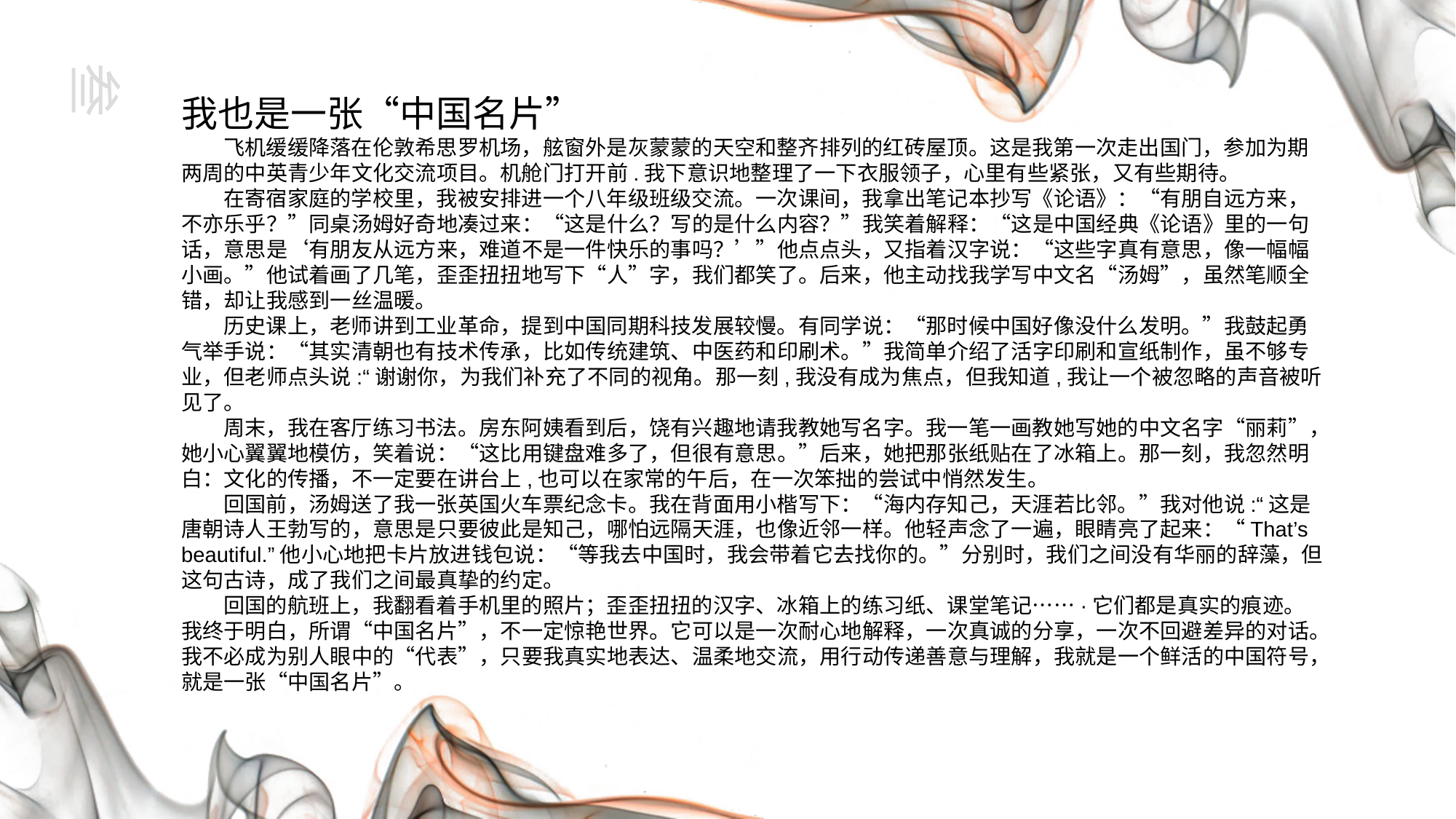

叁
我也是一张“中国名片”
飞机缓缓降落在伦敦希思罗机场，舷窗外是灰蒙蒙的天空和整齐排列的红砖屋顶。这是我第一次走出国门，参加为期两周的中英青少年文化交流项目。机舱门打开前.我下意识地整理了一下衣服领子，心里有些紧张，又有些期待。
在寄宿家庭的学校里，我被安排进一个八年级班级交流。一次课间，我拿出笔记本抄写《论语》：“有朋自远方来，不亦乐乎？”同桌汤姆好奇地凑过来：“这是什么？写的是什么内容？”我笑着解释：“这是中国经典《论语》里的一句话，意思是‘有朋友从远方来，难道不是一件快乐的事吗？’”他点点头，又指着汉字说：“这些字真有意思，像一幅幅小画。”他试着画了几笔，歪歪扭扭地写下“人”字，我们都笑了。后来，他主动找我学写中文名“汤姆”，虽然笔顺全错，却让我感到一丝温暖。
历史课上，老师讲到工业革命，提到中国同期科技发展较慢。有同学说：“那时候中国好像没什么发明。”我鼓起勇气举手说：“其实清朝也有技术传承，比如传统建筑、中医药和印刷术。”我简单介绍了活字印刷和宣纸制作，虽不够专业，但老师点头说:“谢谢你，为我们补充了不同的视角。那一刻,我没有成为焦点，但我知道,我让一个被忽略的声音被听见了。
周末，我在客厅练习书法。房东阿姨看到后，饶有兴趣地请我教她写名字。我一笔一画教她写她的中文名字“丽莉”，她小心翼翼地模仿，笑着说：“这比用键盘难多了，但很有意思。”后来，她把那张纸贴在了冰箱上。那一刻，我忽然明白：文化的传播，不一定要在讲台上,也可以在家常的午后，在一次笨拙的尝试中悄然发生。
回国前，汤姆送了我一张英国火车票纪念卡。我在背面用小楷写下：“海内存知己，天涯若比邻。”我对他说:“这是唐朝诗人王勃写的，意思是只要彼此是知己，哪怕远隔天涯，也像近邻一样。他轻声念了一遍，眼睛亮了起来：“That’s beautiful.”他小心地把卡片放进钱包说：“等我去中国时，我会带着它去找你的。”分别时，我们之间没有华丽的辞藻，但这句古诗，成了我们之间最真挚的约定。
回国的航班上，我翻看着手机里的照片；歪歪扭扭的汉字、冰箱上的练习纸、课堂笔记……·它们都是真实的痕迹。我终于明白，所谓“中国名片”，不一定惊艳世界。它可以是一次耐心地解释，一次真诚的分享，一次不回避差异的对话。我不必成为别人眼中的“代表”，只要我真实地表达、温柔地交流，用行动传递善意与理解，我就是一个鲜活的中国符号，就是一张“中国名片”。
e7d195523061f1c0092ce48a5fc95870a0687ac45bc8b2caB227BFDC40F9DB2B7A559DE97B8BDC6E716585DDCE188C7BF488BAA08C98985C74A3E1B5E305210FABE6A8AE2A6A8AB67019A6860E9B7AF5A1AA0AE848054FD2292C11D02CA017BFBB3E67E2D7C71CE3B489A22E9D8CF6970AFE47064DEFADBFDE77AC9F8F0B49A18D0932244AC73491